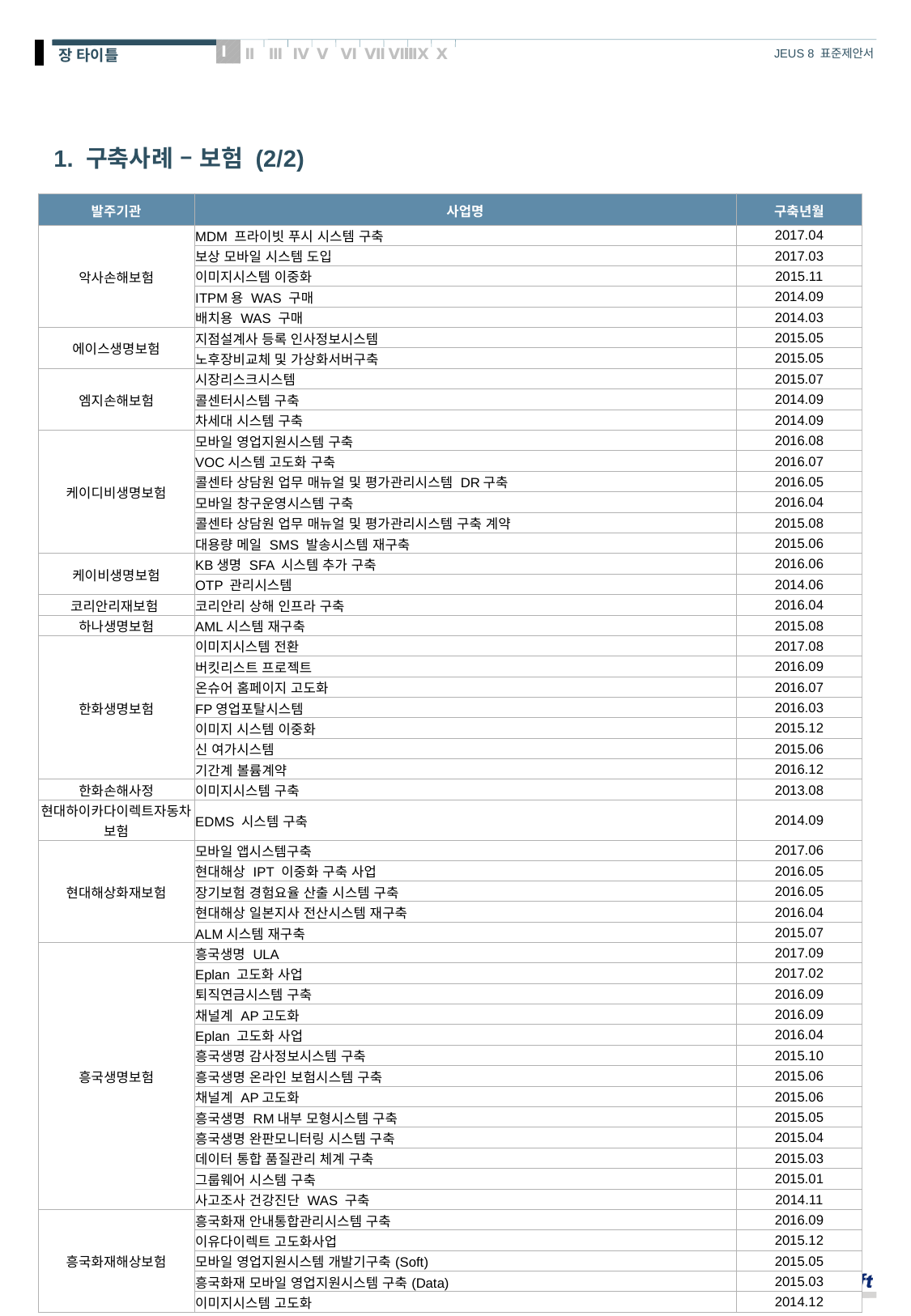

# 1. 구축사례 – 보험 (2/2)
| 발주기관 | 사업명 | 구축년월 |
| --- | --- | --- |
| 악사손해보험 | MDM 프라이빗 푸시 시스템 구축 | 2017.04 |
|  | 보상 모바일 시스템 도입 | 2017.03 |
|  | 이미지시스템 이중화 | 2015.11 |
|  | ITPM용 WAS 구매 | 2014.09 |
|  | 배치용 WAS 구매 | 2014.03 |
| 에이스생명보험 | 지점설계사 등록 인사정보시스템 | 2015.05 |
|  | 노후장비교체 및 가상화서버구축 | 2015.05 |
| 엠지손해보험 | 시장리스크시스템 | 2015.07 |
|  | 콜센터시스템 구축 | 2014.09 |
|  | 차세대 시스템 구축 | 2014.09 |
| 케이디비생명보험 | 모바일 영업지원시스템 구축 | 2016.08 |
|  | VOC시스템 고도화 구축 | 2016.07 |
|  | 콜센타 상담원 업무 매뉴얼 및 평가관리시스템 DR구축 | 2016.05 |
|  | 모바일 창구운영시스템 구축 | 2016.04 |
|  | 콜센타 상담원 업무 매뉴얼 및 평가관리시스템 구축 계약 | 2015.08 |
|  | 대용량 메일 SMS 발송시스템 재구축 | 2015.06 |
| 케이비생명보험 | KB생명 SFA 시스템 추가 구축 | 2016.06 |
|  | OTP 관리시스템 | 2014.06 |
| 코리안리재보험 | 코리안리 상해 인프라 구축 | 2016.04 |
| 하나생명보험 | AML시스템 재구축 | 2015.08 |
| 한화생명보험 | 이미지시스템 전환 | 2017.08 |
|  | 버킷리스트 프로젝트 | 2016.09 |
|  | 온슈어 홈페이지 고도화 | 2016.07 |
|  | FP영업포탈시스템 | 2016.03 |
|  | 이미지 시스템 이중화 | 2015.12 |
|  | 신 여가시스템 | 2015.06 |
|  | 기간계 볼륨계약 | 2016.12 |
| 한화손해사정 | 이미지시스템 구축 | 2013.08 |
| 현대하이카다이렉트자동차보험 | EDMS 시스템 구축 | 2014.09 |
| 현대해상화재보험 | 모바일 앱시스템구축 | 2017.06 |
|  | 현대해상 IPT 이중화 구축 사업 | 2016.05 |
|  | 장기보험 경험요율 산출 시스템 구축 | 2016.05 |
|  | 현대해상 일본지사 전산시스템 재구축 | 2016.04 |
|  | ALM시스템 재구축 | 2015.07 |
| 흥국생명보험 | 흥국생명 ULA | 2017.09 |
|  | Eplan 고도화 사업 | 2017.02 |
|  | 퇴직연금시스템 구축 | 2016.09 |
|  | 채널계 AP고도화 | 2016.09 |
|  | Eplan 고도화 사업 | 2016.04 |
|  | 흥국생명 감사정보시스템 구축 | 2015.10 |
|  | 흥국생명 온라인 보험시스템 구축 | 2015.06 |
|  | 채널계 AP고도화 | 2015.06 |
|  | 흥국생명 RM내부 모형시스템 구축 | 2015.05 |
|  | 흥국생명 완판모니터링 시스템 구축 | 2015.04 |
|  | 데이터 통합 품질관리 체계 구축 | 2015.03 |
|  | 그룹웨어 시스템 구축 | 2015.01 |
|  | 사고조사 건강진단 WAS 구축 | 2014.11 |
| 흥국화재해상보험 | 흥국화재 안내통합관리시스템 구축 | 2016.09 |
|  | 이유다이렉트 고도화사업 | 2015.12 |
|  | 모바일 영업지원시스템 개발기구축(Soft) | 2015.05 |
|  | 흥국화재 모바일 영업지원시스템 구축(Data) | 2015.03 |
|  | 이미지시스템 고도화 | 2014.12 |